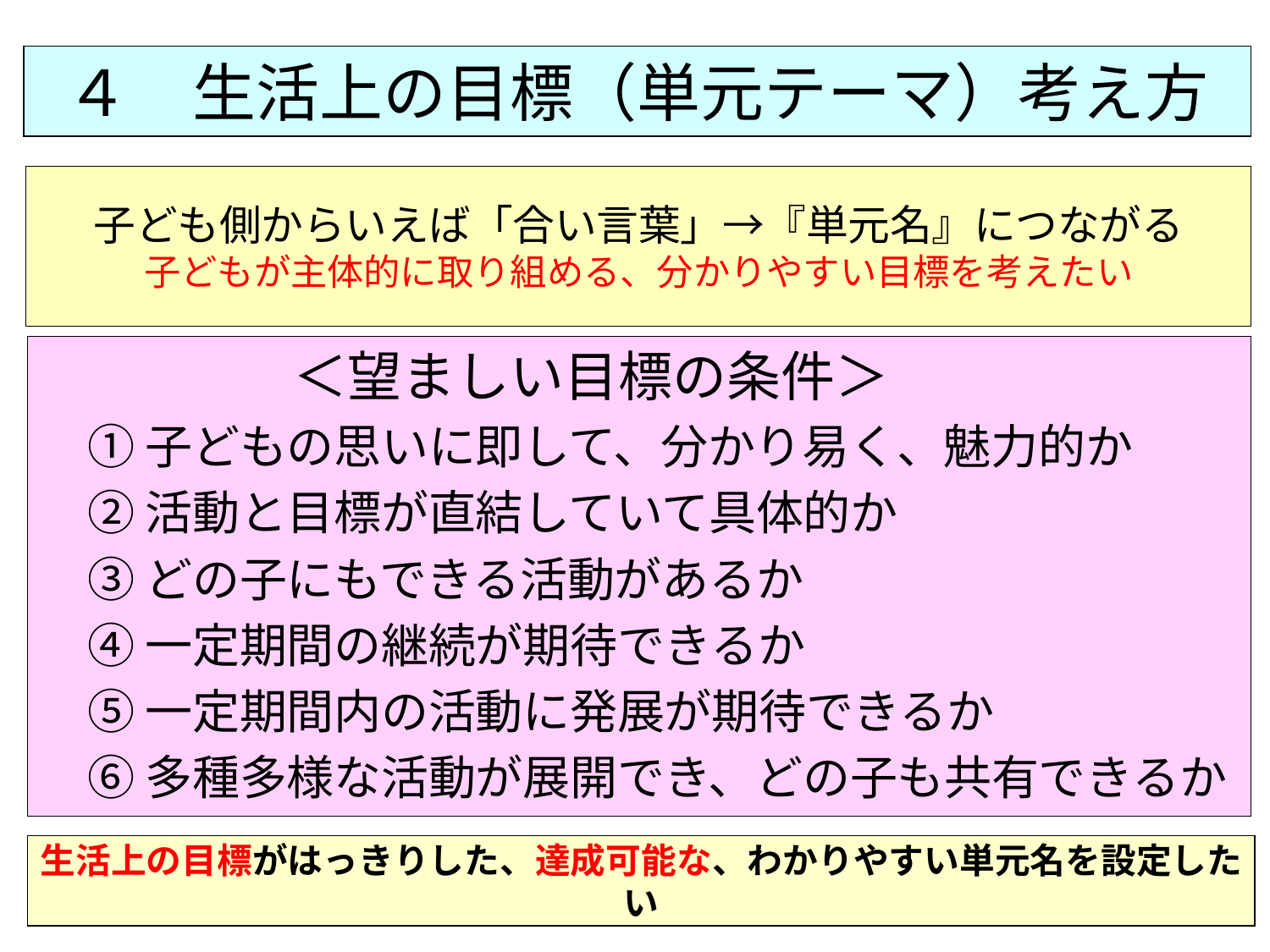

４　生活上の目標（単元テーマ）考え方
# 子ども側からいえば「合い言葉」→『単元名』につながる 子どもが主体的に取り組める、分かりやすい目標を考えたい
　　　　   ＜望ましい目標の条件＞
　① 子どもの思いに即して、分かり易く、魅力的か
　② 活動と目標が直結していて具体的か
　③ どの子にもできる活動があるか
　④ 一定期間の継続が期待できるか
　⑤ 一定期間内の活動に発展が期待できるか
　⑥ 多種多様な活動が展開でき、どの子も共有できるか
生活上の目標がはっきりした、達成可能な、わかりやすい単元名を設定したい
7